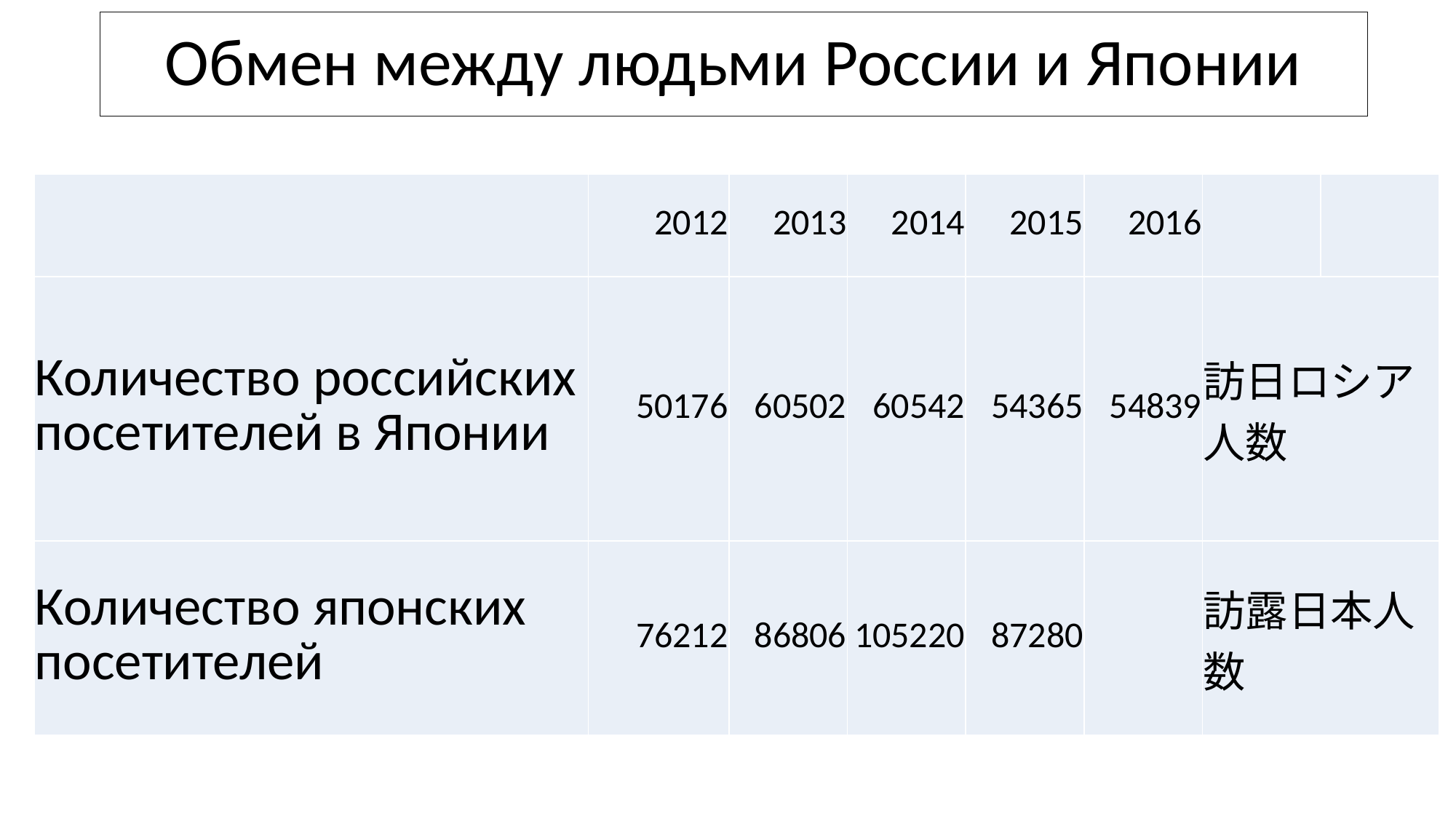

# Обмен между людьми России и Японии
|  | 2012 | 2013 | 2014 | 2015 | 2016 |  |  |
| --- | --- | --- | --- | --- | --- | --- | --- |
| Количество российских посетителей в Японии | 50176 | 60502 | 60542 | 54365 | 54839 | 訪日ロシア人数 |  |
| Количество японских посетителей | 76212 | 86806 | 105220 | 87280 |  | 訪露日本人数 |  |